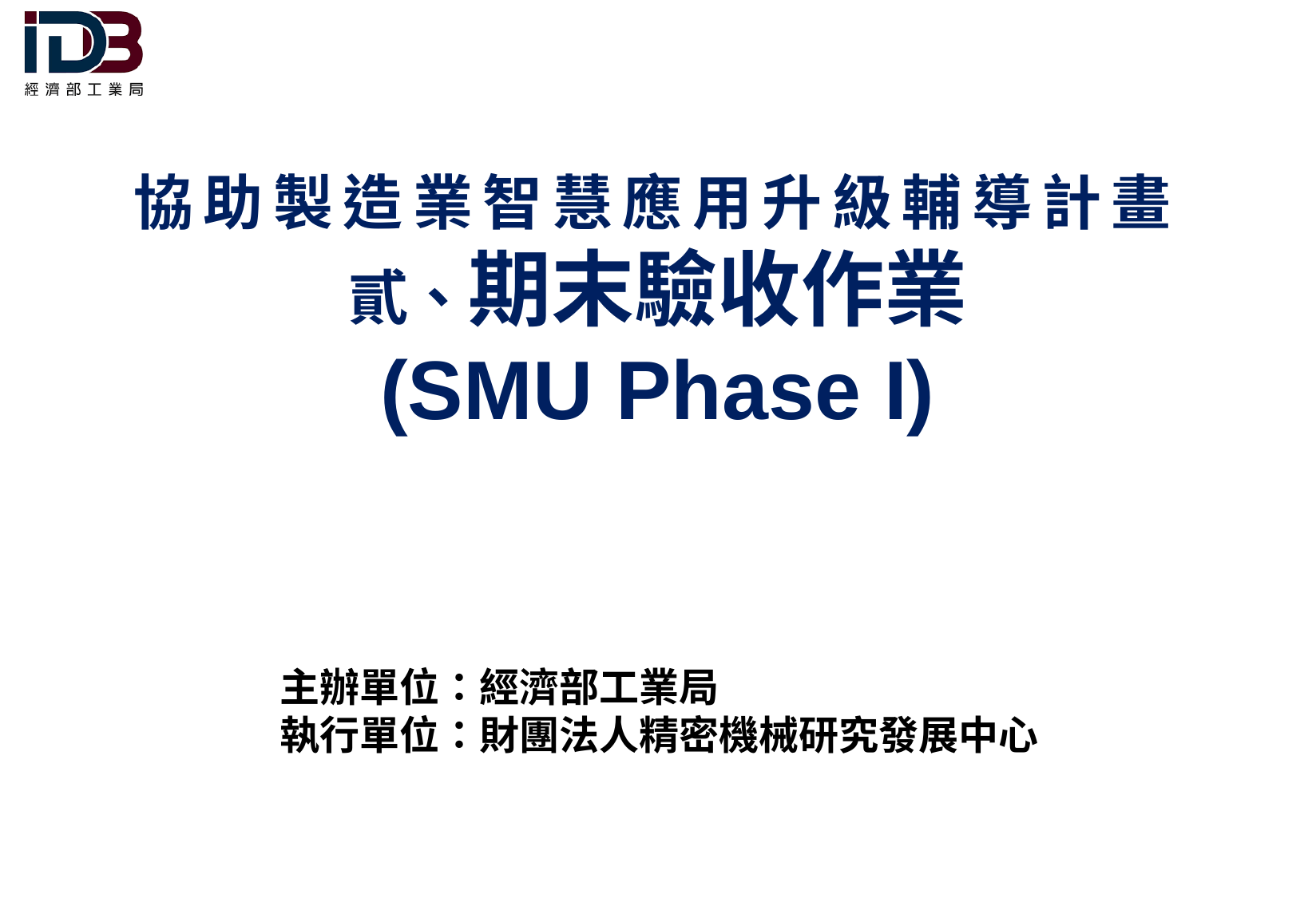

# 協助製造業智慧應用升級輔導計畫 貳、期末驗收作業 (SMU Phase I)

主辦單位：經濟部工業局
執行單位：財團法人精密機械研究發展中心